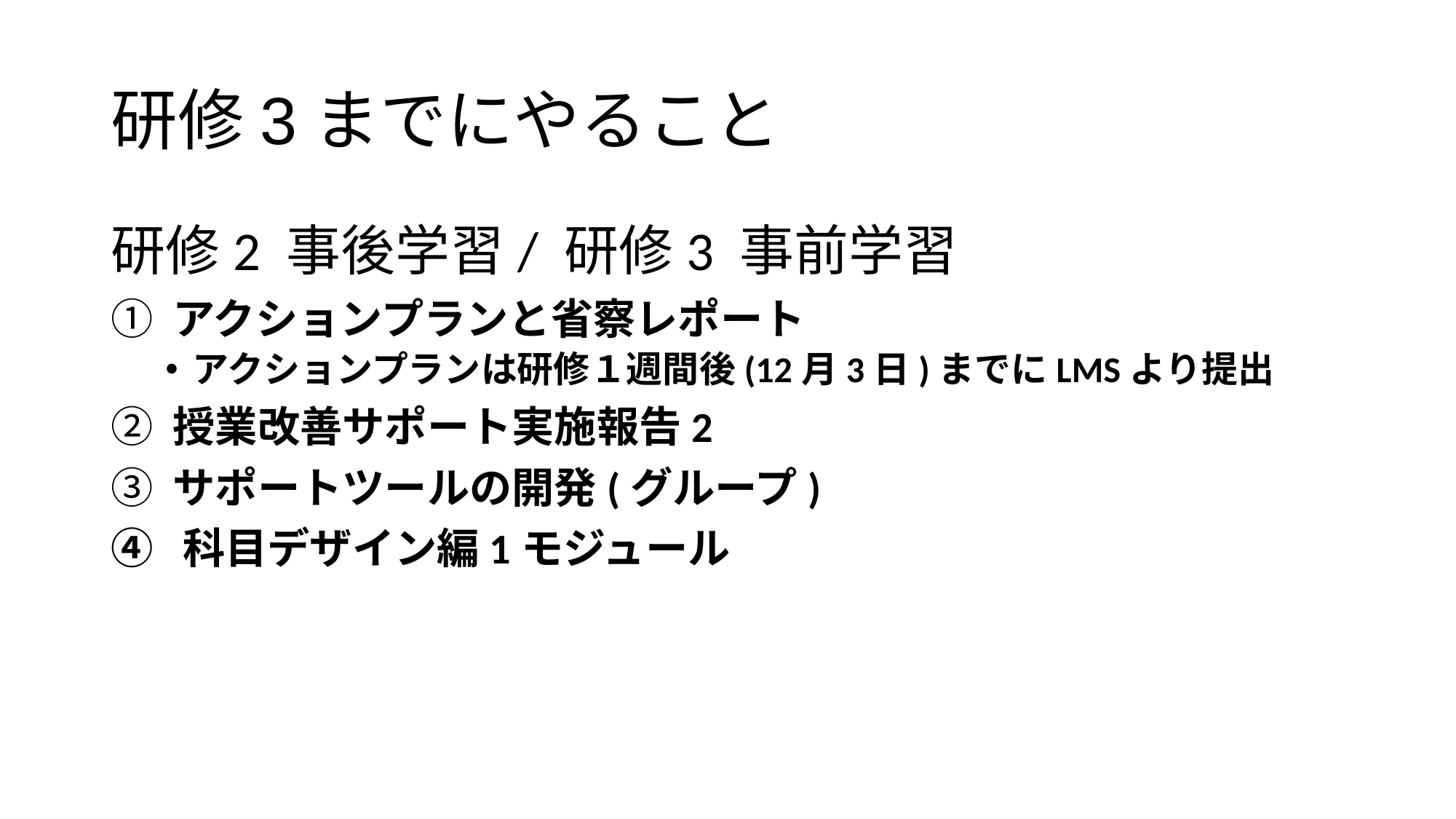

# 研修3までにやること
研修2 事後学習/ 研修3 事前学習
① アクションプランと省察レポート
アクションプランは研修１週間後(12月3日)までにLMSより提出
② 授業改善サポート実施報告2
③ サポートツールの開発(グループ)
④  科目デザイン編1モジュール